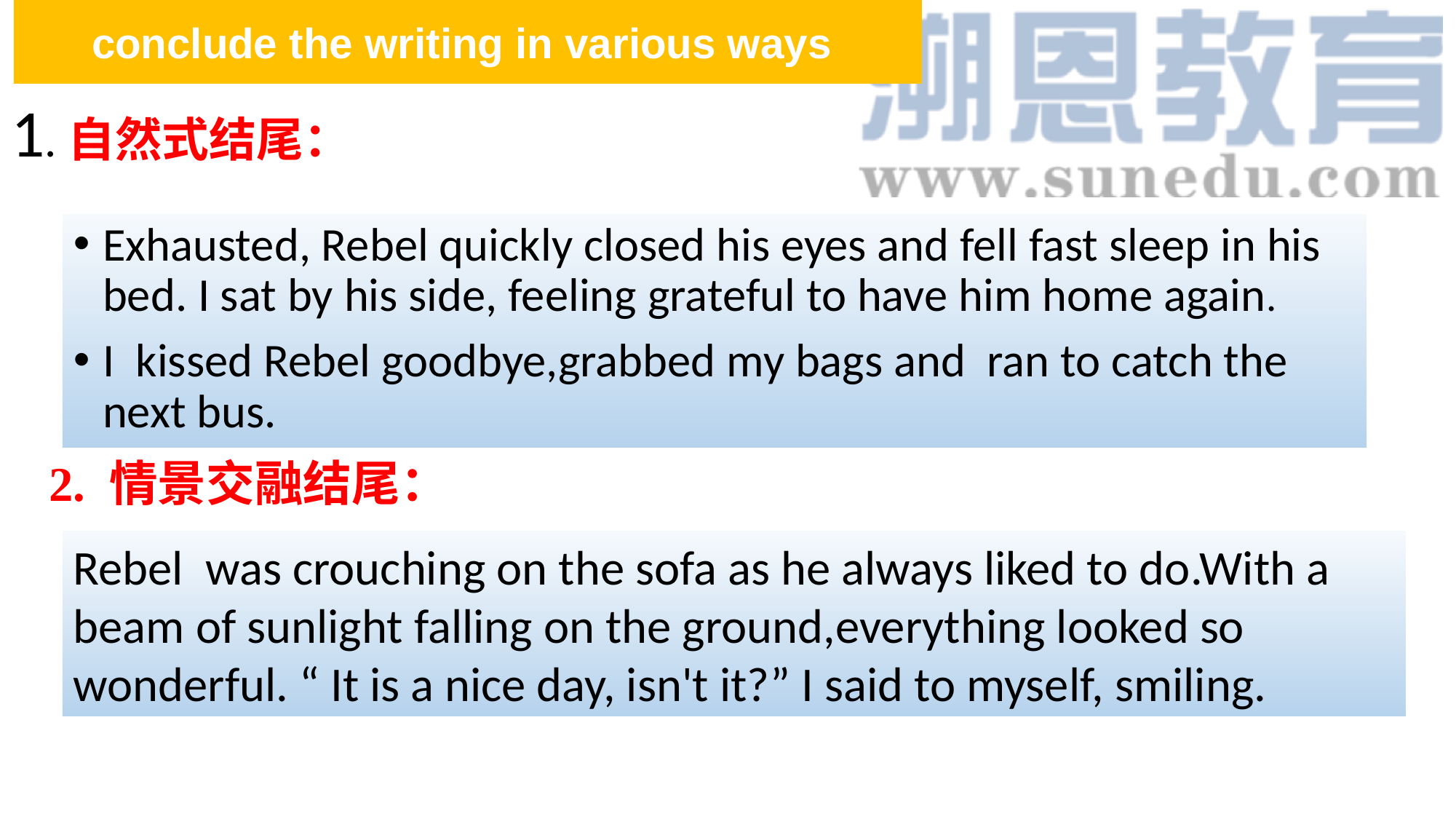

conclude the writing in various ways
# 1.自然式结尾：
Exhausted, Rebel quickly closed his eyes and fell fast sleep in his bed. I sat by his side, feeling grateful to have him home again.
I  kissed Rebel goodbye,grabbed my bags and  ran to catch the next bus.
  2. 情景交融结尾：

Rebel  was crouching on the sofa as he always liked to do.With a beam of sunlight falling on the ground,everything looked so wonderful. “ It is a nice day, isn't it?” I said to myself, smiling.